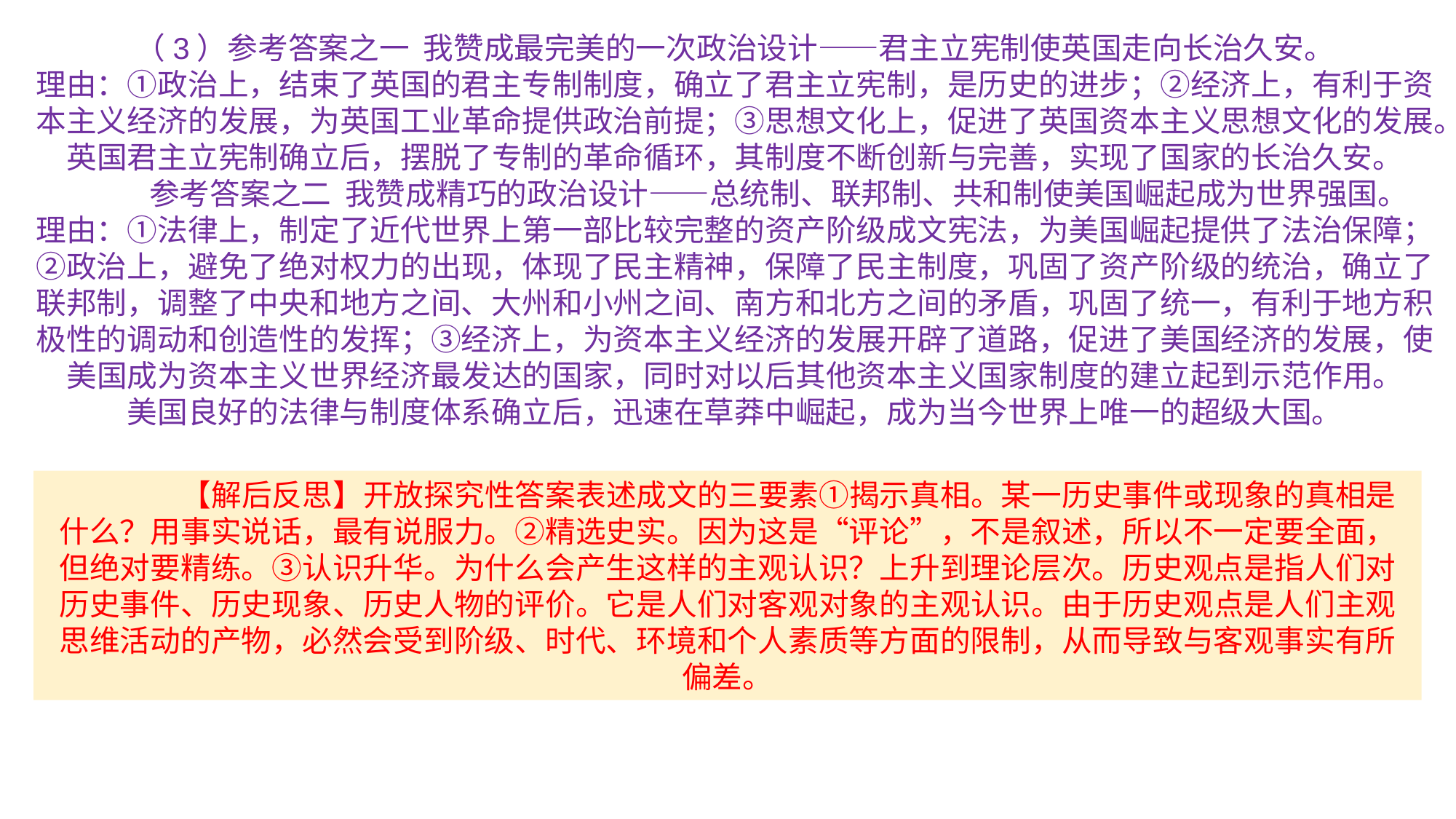

（3）参考答案之一  我赞成最完美的一次政治设计——君主立宪制使英国走向长治久安。
理由：①政治上，结束了英国的君主专制制度，确立了君主立宪制，是历史的进步；②经济上，有利于资本主义经济的发展，为英国工业革命提供政治前提；③思想文化上，促进了英国资本主义思想文化的发展。英国君主立宪制确立后，摆脱了专制的革命循环，其制度不断创新与完善，实现了国家的长治久安。
            参考答案之二  我赞成精巧的政治设计——总统制、联邦制、共和制使美国崛起成为世界强国。
理由：①法律上，制定了近代世界上第一部比较完整的资产阶级成文宪法，为美国崛起提供了法治保障；②政治上，避免了绝对权力的出现，体现了民主精神，保障了民主制度，巩固了资产阶级的统治，确立了联邦制，调整了中央和地方之间、大州和小州之间、南方和北方之间的矛盾，巩固了统一，有利于地方积极性的调动和创造性的发挥；③经济上，为资本主义经济的发展开辟了道路，促进了美国经济的发展，使美国成为资本主义世界经济最发达的国家，同时对以后其他资本主义国家制度的建立起到示范作用。
美国良好的法律与制度体系确立后，迅速在草莽中崛起，成为当今世界上唯一的超级大国。
                 【解后反思】开放探究性答案表述成文的三要素①揭示真相。某一历史事件或现象的真相是什么？用事实说话，最有说服力。②精选史实。因为这是“评论”，不是叙述，所以不一定要全面，但绝对要精练。③认识升华。为什么会产生这样的主观认识？上升到理论层次。历史观点是指人们对历史事件、历史现象、历史人物的评价。它是人们对客观对象的主观认识。由于历史观点是人们主观思维活动的产物，必然会受到阶级、时代、环境和个人素质等方面的限制，从而导致与客观事实有所偏差。